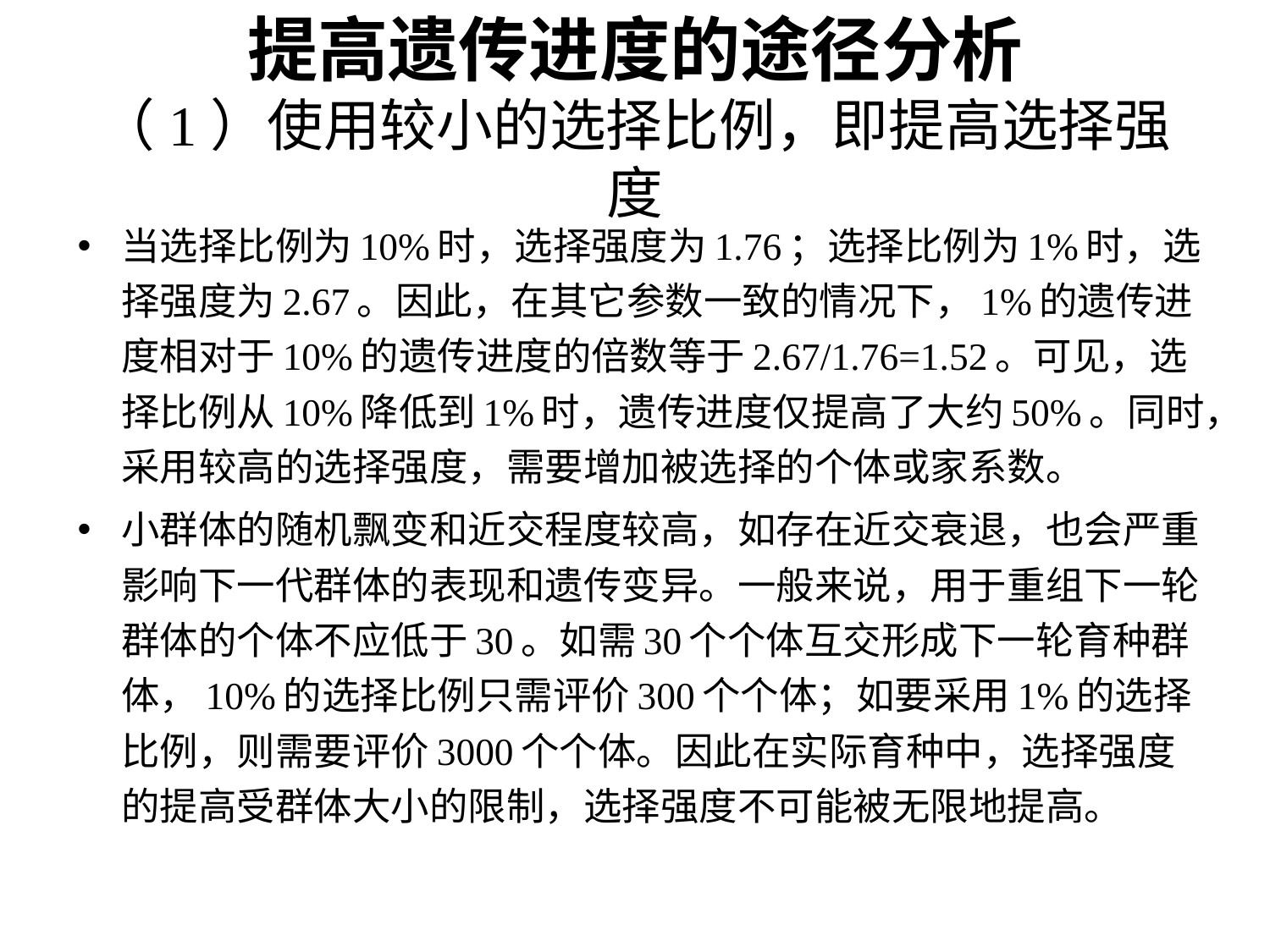

# 提高遗传进度的途径分析 （1）使用较小的选择比例，即提高选择强度
当选择比例为10%时，选择强度为1.76；选择比例为1%时，选择强度为2.67。因此，在其它参数一致的情况下，1%的遗传进度相对于10%的遗传进度的倍数等于2.67/1.76=1.52。可见，选择比例从10%降低到1%时，遗传进度仅提高了大约50%。同时，采用较高的选择强度，需要增加被选择的个体或家系数。
小群体的随机飘变和近交程度较高，如存在近交衰退，也会严重影响下一代群体的表现和遗传变异。一般来说，用于重组下一轮群体的个体不应低于30。如需30个个体互交形成下一轮育种群体，10%的选择比例只需评价300个个体；如要采用1%的选择比例，则需要评价3000个个体。因此在实际育种中，选择强度的提高受群体大小的限制，选择强度不可能被无限地提高。